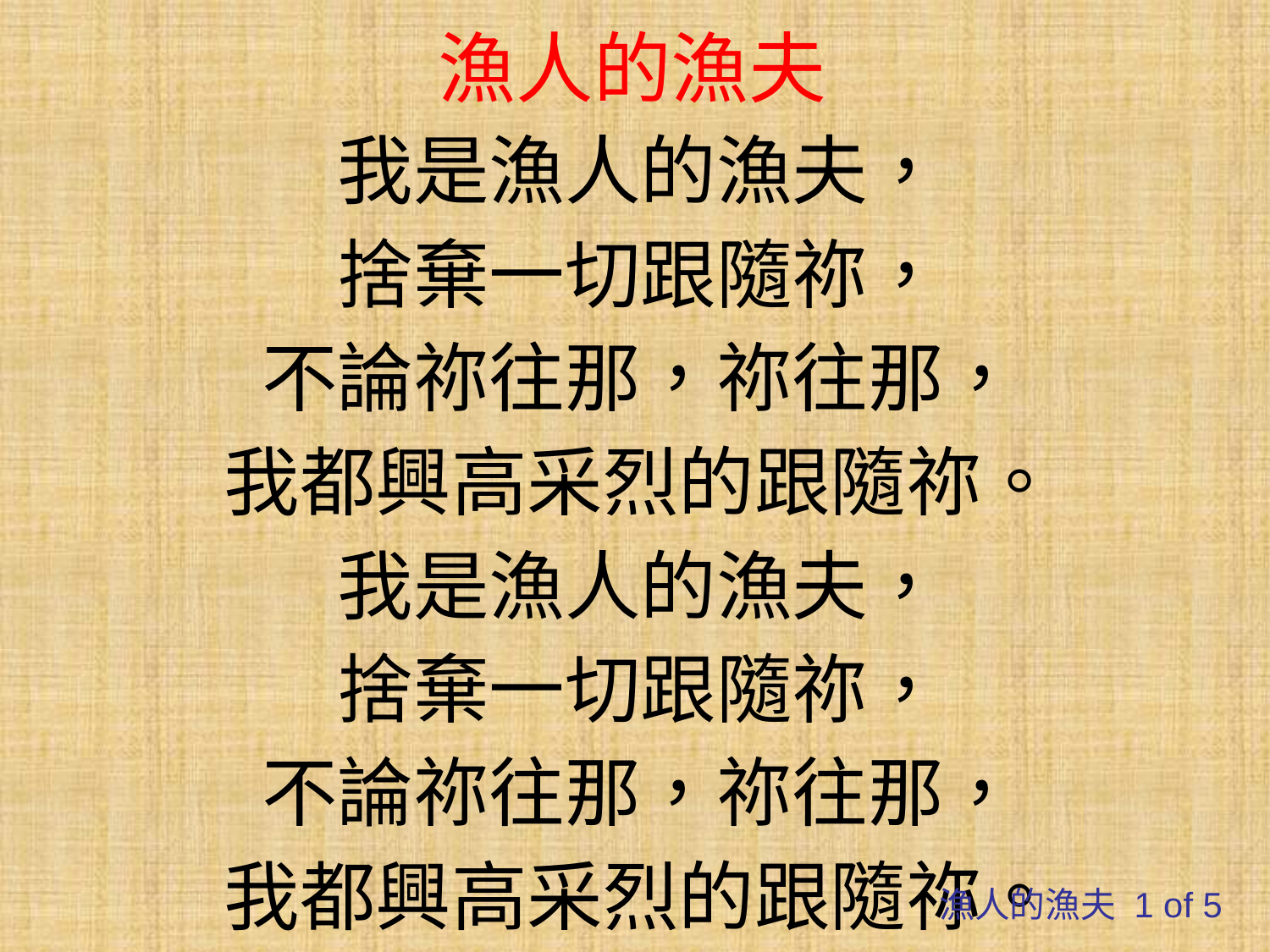

# 漁人的漁夫
我是漁人的漁夫，
捨棄一切跟隨祢，
不論祢往那，祢往那，
我都興高采烈的跟隨祢。
我是漁人的漁夫，
捨棄一切跟隨祢，
不論祢往那，祢往那，
我都興高采烈的跟隨祢。

漁人的漁夫 1 of 5